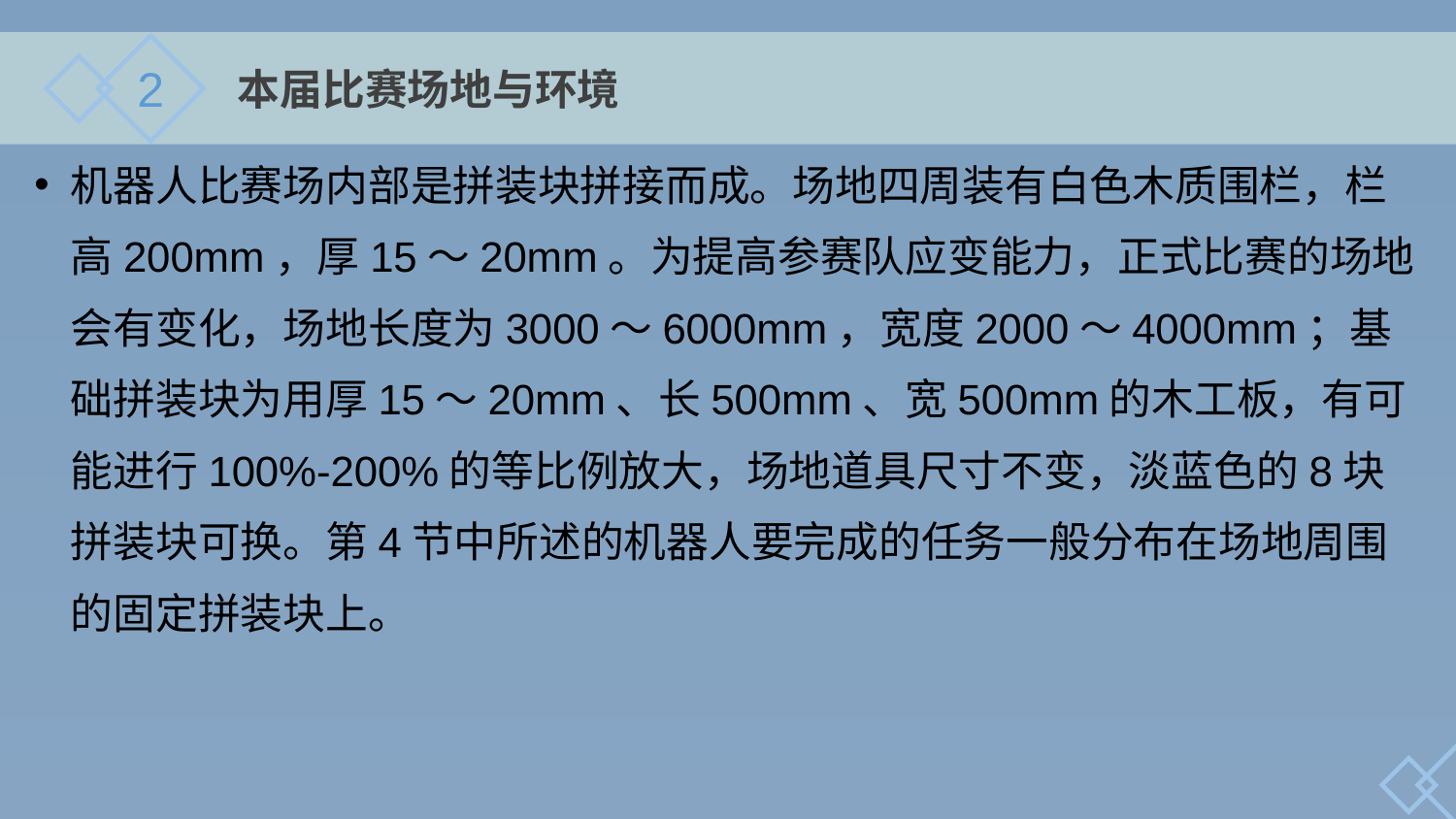

2

本届比赛场地与环境
机器人比赛场内部是拼装块拼接而成。场地四周装有白色木质围栏，栏高200mm，厚15～20mm。为提高参赛队应变能力，正式比赛的场地会有变化，场地长度为3000～6000mm，宽度2000～4000mm；基础拼装块为用厚15～20mm、长500mm、宽500mm的木工板，有可能进行100%-200%的等比例放大，场地道具尺寸不变，淡蓝色的8块拼装块可换。第4节中所述的机器人要完成的任务一般分布在场地周围的固定拼装块上。